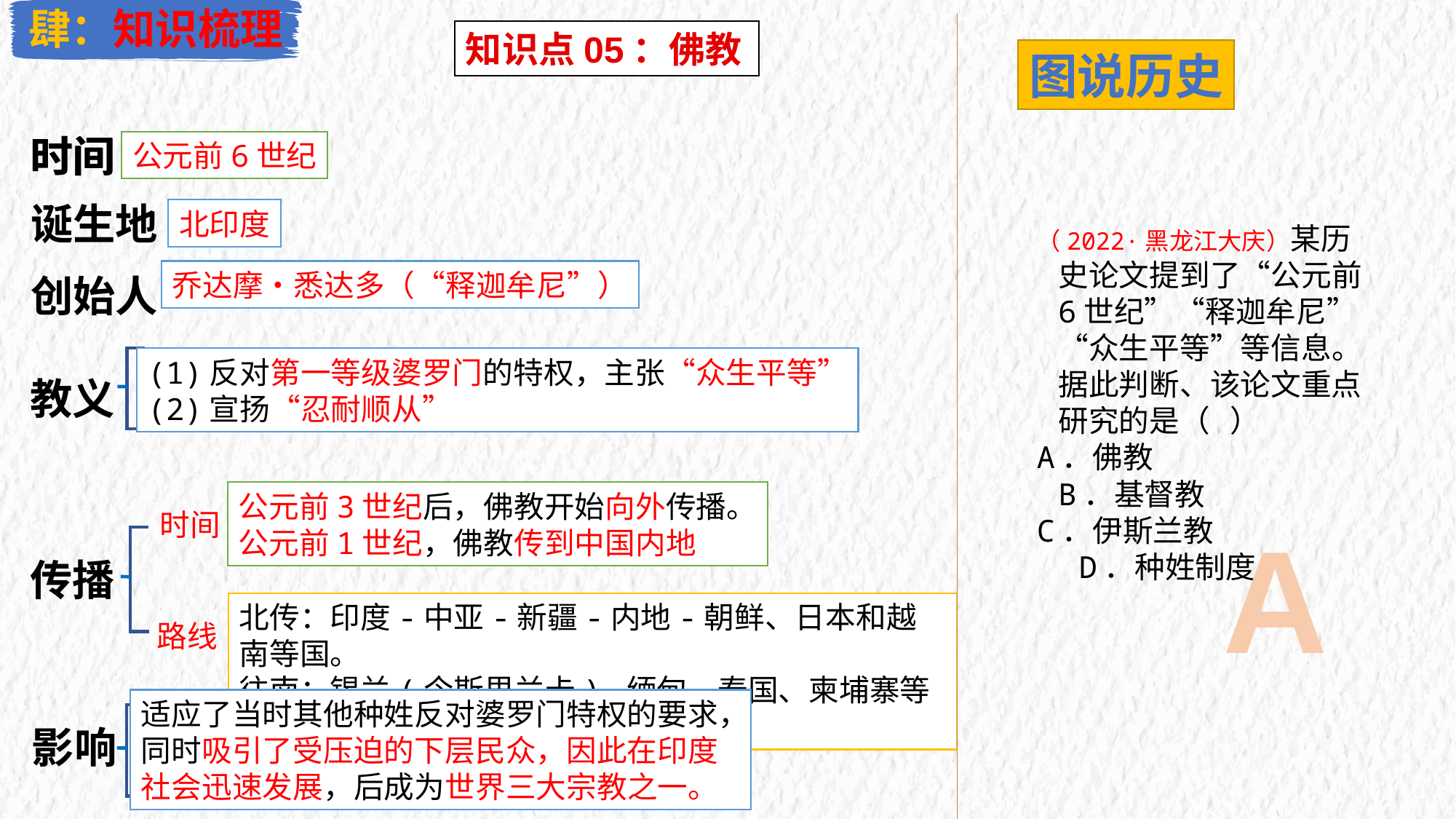

肆：知识梳理
知识点05：佛教
图说历史
时间
时间
公元前6世纪
诞生地
北印度
（2022·黑龙江大庆）某历史论文提到了“公元前6世纪”“释迦牟尼”“众生平等”等信息。据此判断、该论文重点研究的是（   ）
A．佛教                            B．基督教
C．伊斯兰教                          D．种姓制度
乔达摩・悉达多（“释迦牟尼”）
创始人

(1)反对第一等级婆罗门的特权，主张“众生平等”
(2)宣扬“忍耐顺从”
教义
公元前3世纪后，佛教开始向外传播。
公元前1世纪，佛教传到中国内地
时间
A

传播
北传：印度-中亚-新疆-内地-朝鲜、日本和越南等国。
往南：锡兰(今斯里兰卡)-缅甸、泰国、柬埔寨等国
路线
适应了当时其他种姓反对婆罗门特权的要求，同时吸引了受压迫的下层民众，因此在印度社会迅速发展，后成为世界三大宗教之一。

影响